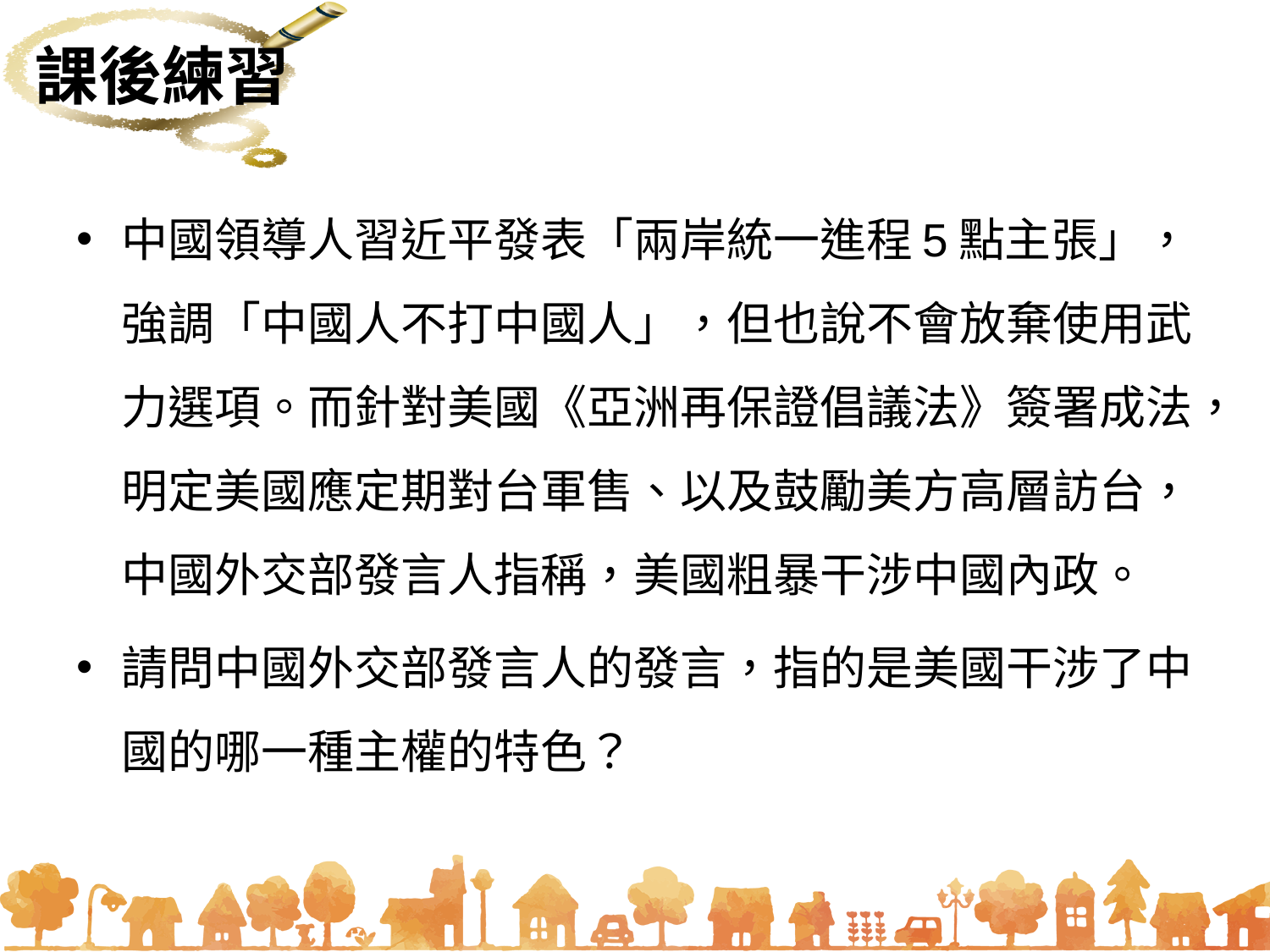

# 課後練習
中國領導人習近平發表「兩岸統一進程5點主張」，強調「中國人不打中國人」，但也說不會放棄使用武力選項。而針對美國《亞洲再保證倡議法》簽署成法，明定美國應定期對台軍售、以及鼓勵美方高層訪台，中國外交部發言人指稱，美國粗暴干涉中國內政。
請問中國外交部發言人的發言，指的是美國干涉了中國的哪一種主權的特色？